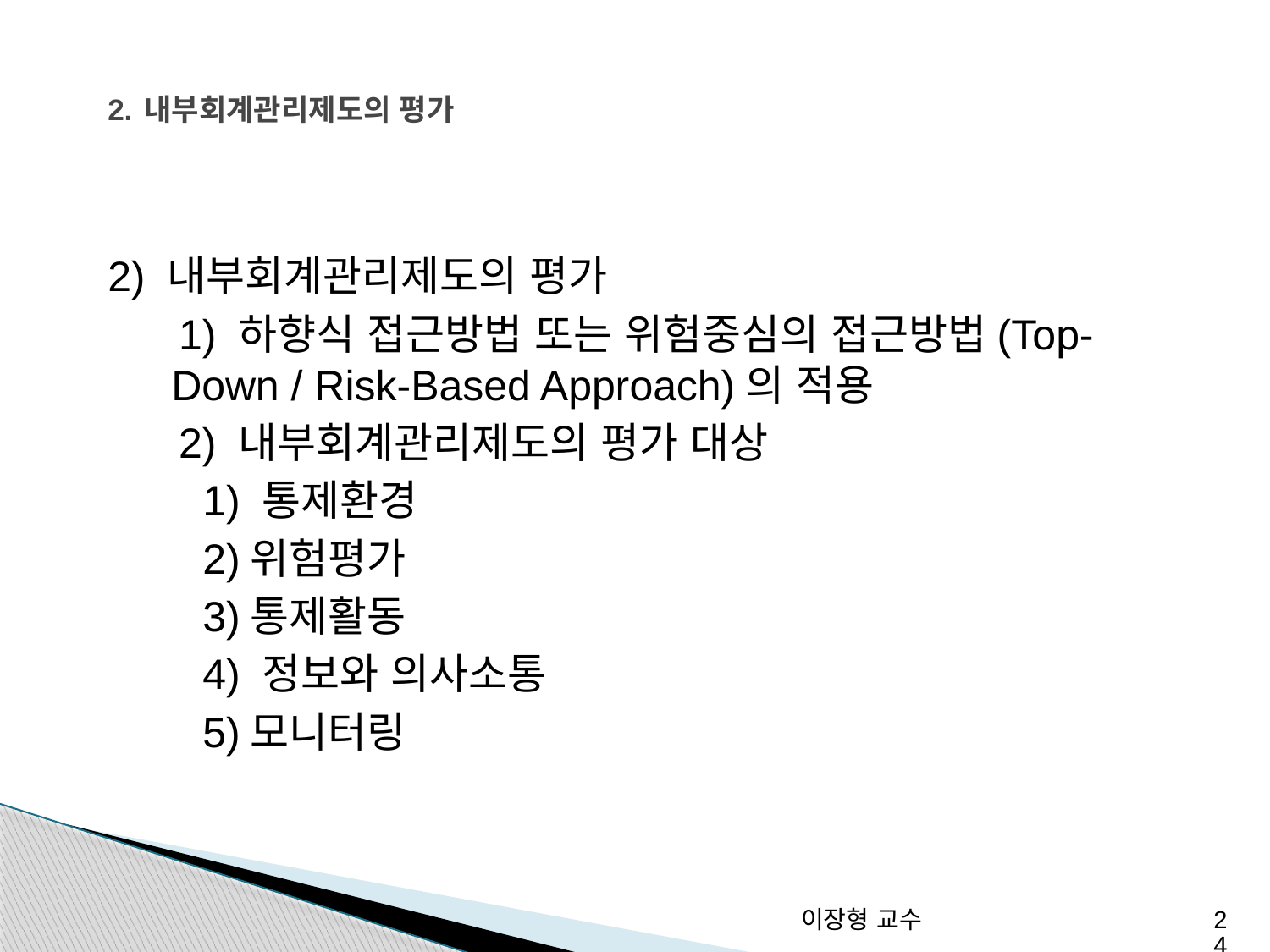

# 2. 내부회계관리제도의 평가
2) 내부회계관리제도의 평가
      1) 하향식 접근방법 또는 위험중심의 접근방법(Top-Down / Risk-Based Approach)의 적용
      2) 내부회계관리제도의 평가 대상
        1) 통제환경
        2)위험평가
        3)통제활동
        4) 정보와 의사소통
        5)모니터링

이장형 교수
24